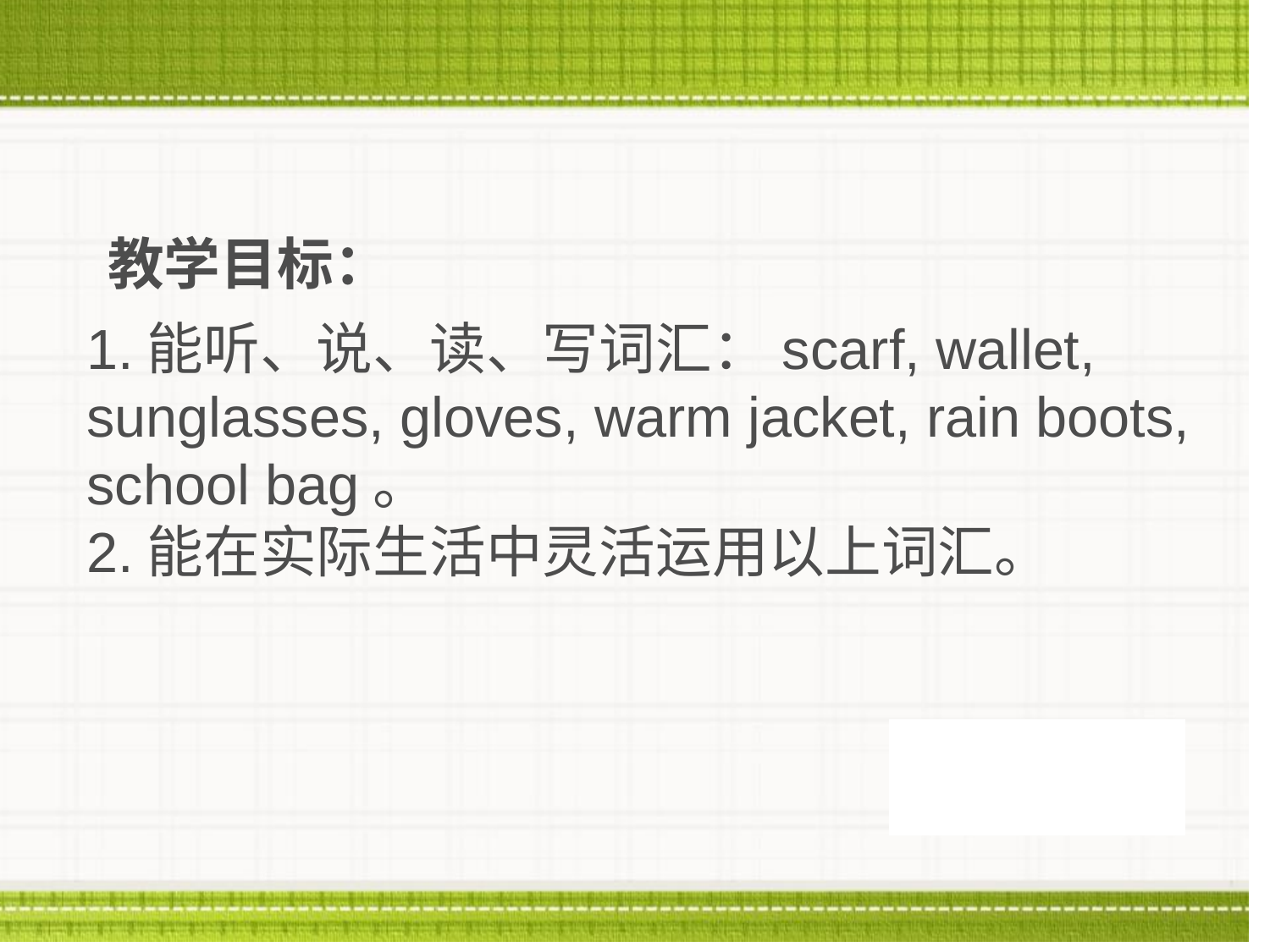

教学目标：
1.能听、说、读、写词汇：scarf, wallet, sunglasses, gloves, warm jacket, rain boots, school bag。
2.能在实际生活中灵活运用以上词汇。